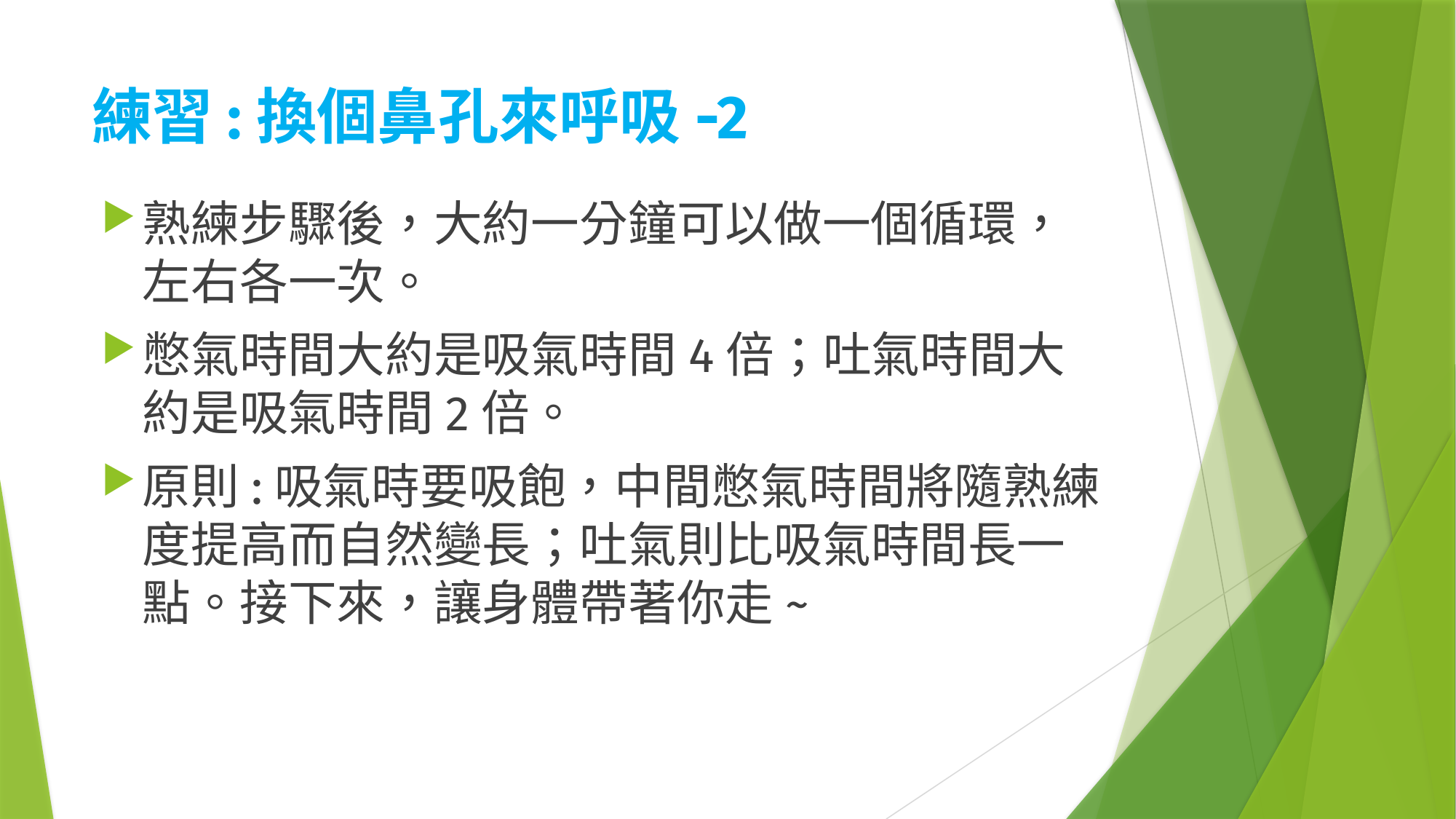

# 練習:換個鼻孔來呼吸-2
熟練步驟後，大約一分鐘可以做一個循環，左右各一次。
憋氣時間大約是吸氣時間4倍；吐氣時間大約是吸氣時間2倍。
原則:吸氣時要吸飽，中間憋氣時間將隨熟練度提高而自然變長；吐氣則比吸氣時間長一點。接下來，讓身體帶著你走~